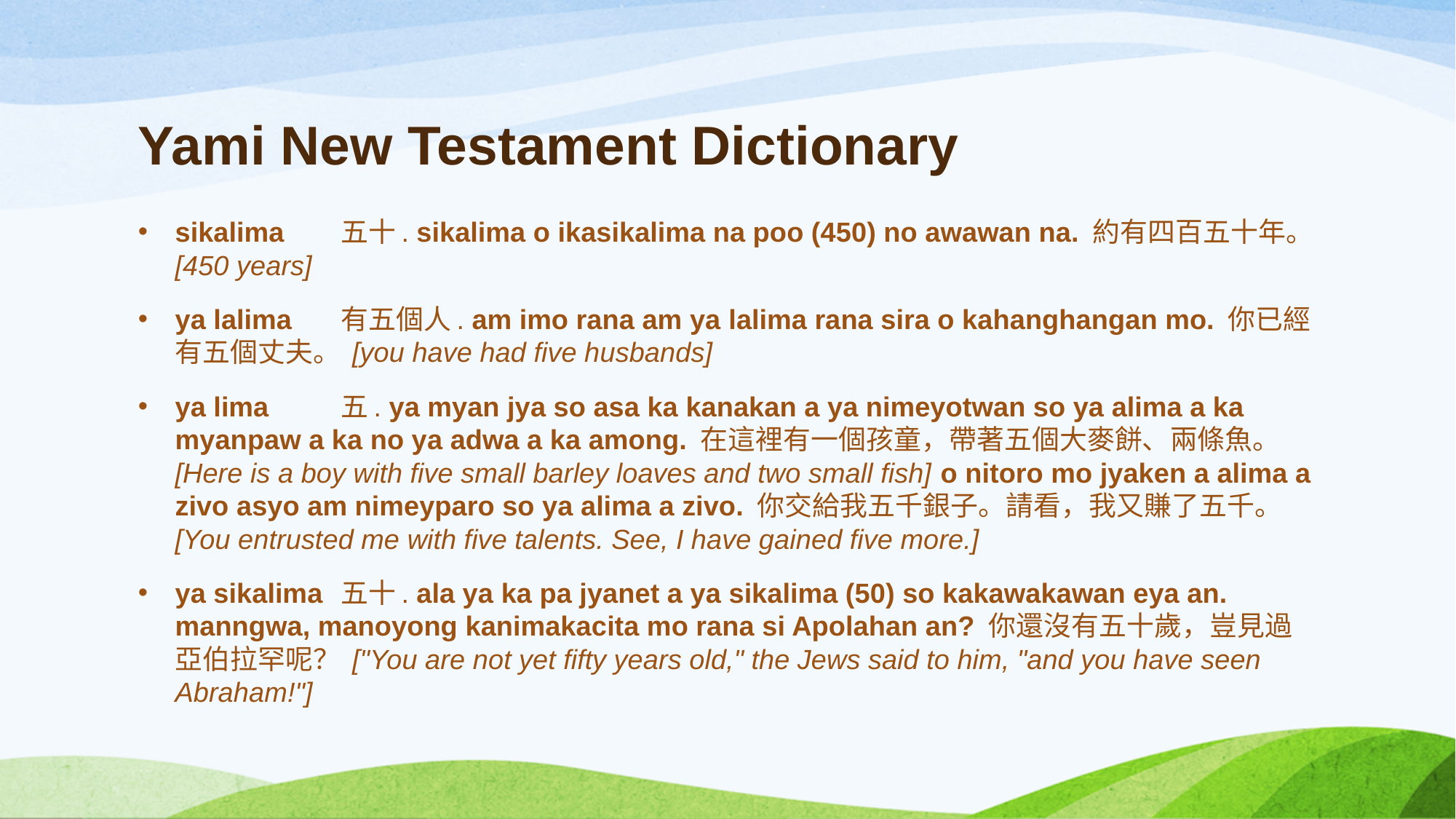

# Yami New Testament Dictionary
sikalima 	五十. sikalima o ikasikalima na poo (450) no awawan na. 約有四百五十年。 [450 years]
ya lalima 	有五個人. am imo rana am ya lalima rana sira o kahanghangan mo. 你已經有五個丈夫。 [you have had five husbands]
ya lima 	五. ya myan jya so asa ka kanakan a ya nimeyotwan so ya alima a ka myanpaw a ka no ya adwa a ka among. 在這裡有一個孩童，帶著五個大麥餅、兩條魚。[Here is a boy with five small barley loaves and two small fish] o nitoro mo jyaken a alima a zivo asyo am nimeyparo so ya alima a zivo. 你交給我五千銀子。請看，我又賺了五千。 [You entrusted me with five talents. See, I have gained five more.]
ya sikalima 	五十. ala ya ka pa jyanet a ya sikalima (50) so kakawakawan eya an. manngwa, manoyong kanimakacita mo rana si Apolahan an? 你還沒有五十歲，豈見過亞伯拉罕呢？ ["You are not yet fifty years old," the Jews said to him, "and you have seen Abraham!"]